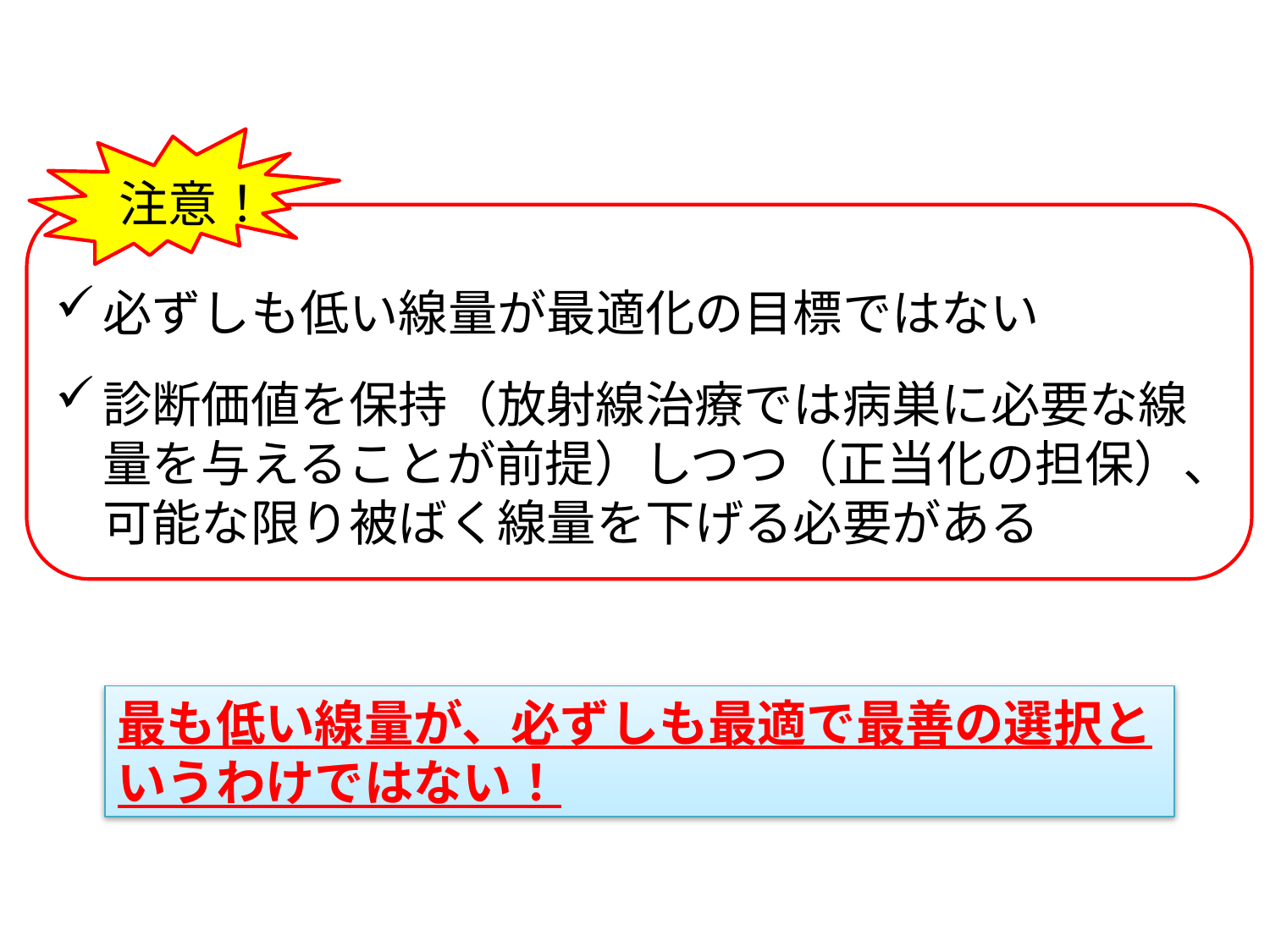

注意！

必ずしも低い線量が最適化の目標ではない
診断価値を保持（放射線治療では病巣に必要な線量を与えることが前提）しつつ（正当化の担保）、可能な限り被ばく線量を下げる必要がある
最も低い線量が、必ずしも最適で最善の選択というわけではない！